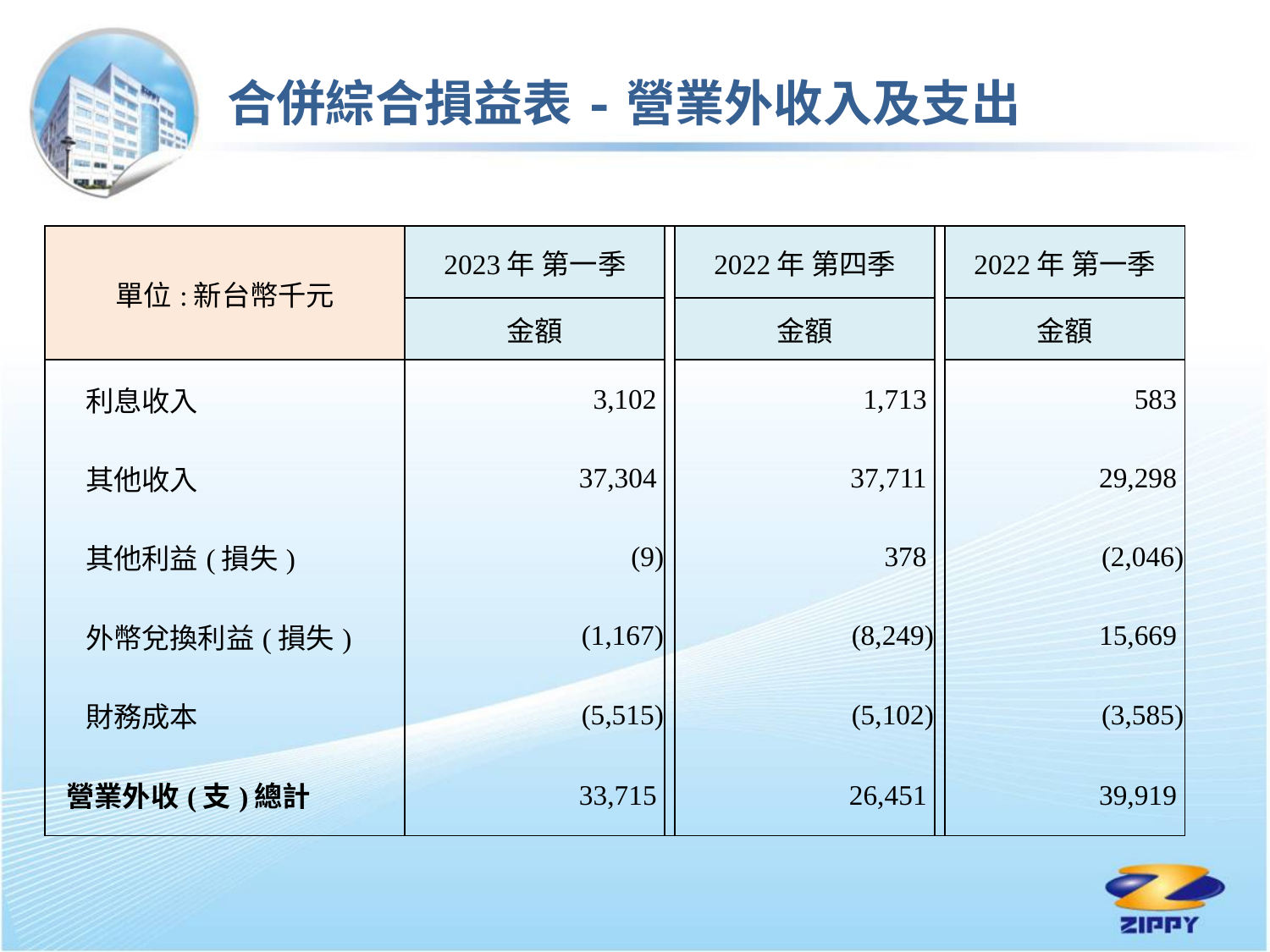

合併綜合損益表-營業外收入及支出
| 單位:新台幣千元 | 2023年 第一季 |  | 2022年 第四季 |  | 2022年 第一季 |
| --- | --- | --- | --- | --- | --- |
|  | 金額 |  | 金額 |  | 金額 |
| 利息收入 | 3,102 |  | 1,713 |  | 583 |
| 其他收入 | 37,304 |  | 37,711 |  | 29,298 |
| 其他利益(損失) | (9) |  | 378 |  | (2,046) |
| 外幣兌換利益(損失) | (1,167) |  | (8,249) |  | 15,669 |
| 財務成本 | (5,515) |  | (5,102) |  | (3,585) |
| 營業外收(支)總計 | 33,715 |  | 26,451 |  | 39,919 |